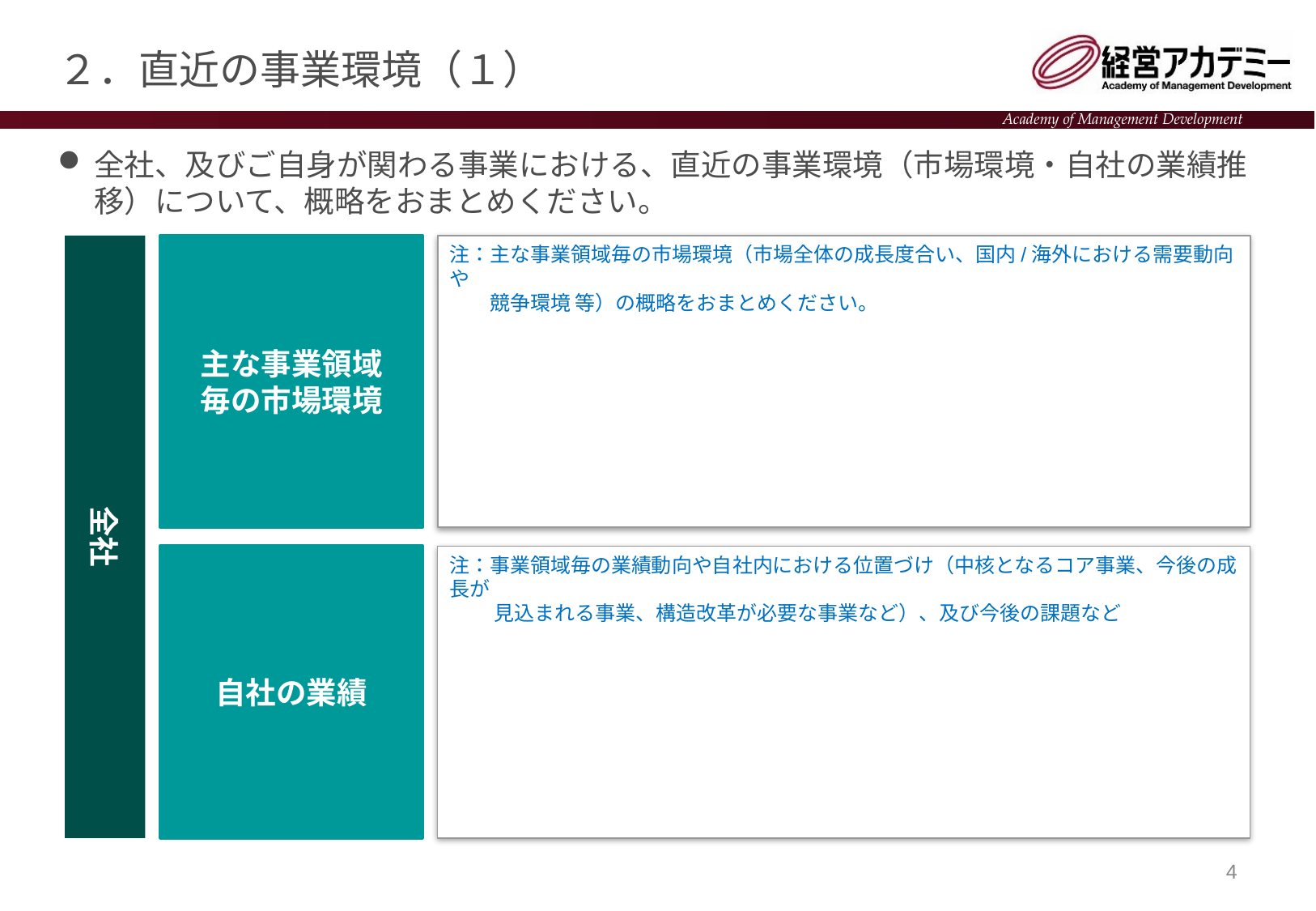

# ２．直近の事業環境（１）
全社、及びご自身が関わる事業における、直近の事業環境（市場環境・自社の業績推移）について、概略をおまとめください。
主な事業領域
毎の市場環境
全社
注：主な事業領域毎の市場環境（市場全体の成長度合い、国内/海外における需要動向や
　　競争環境 等）の概略をおまとめください。

自社の業績
注：事業領域毎の業績動向や自社内における位置づけ（中核となるコア事業、今後の成長が
　　 見込まれる事業、構造改革が必要な事業など）、及び今後の課題など

4